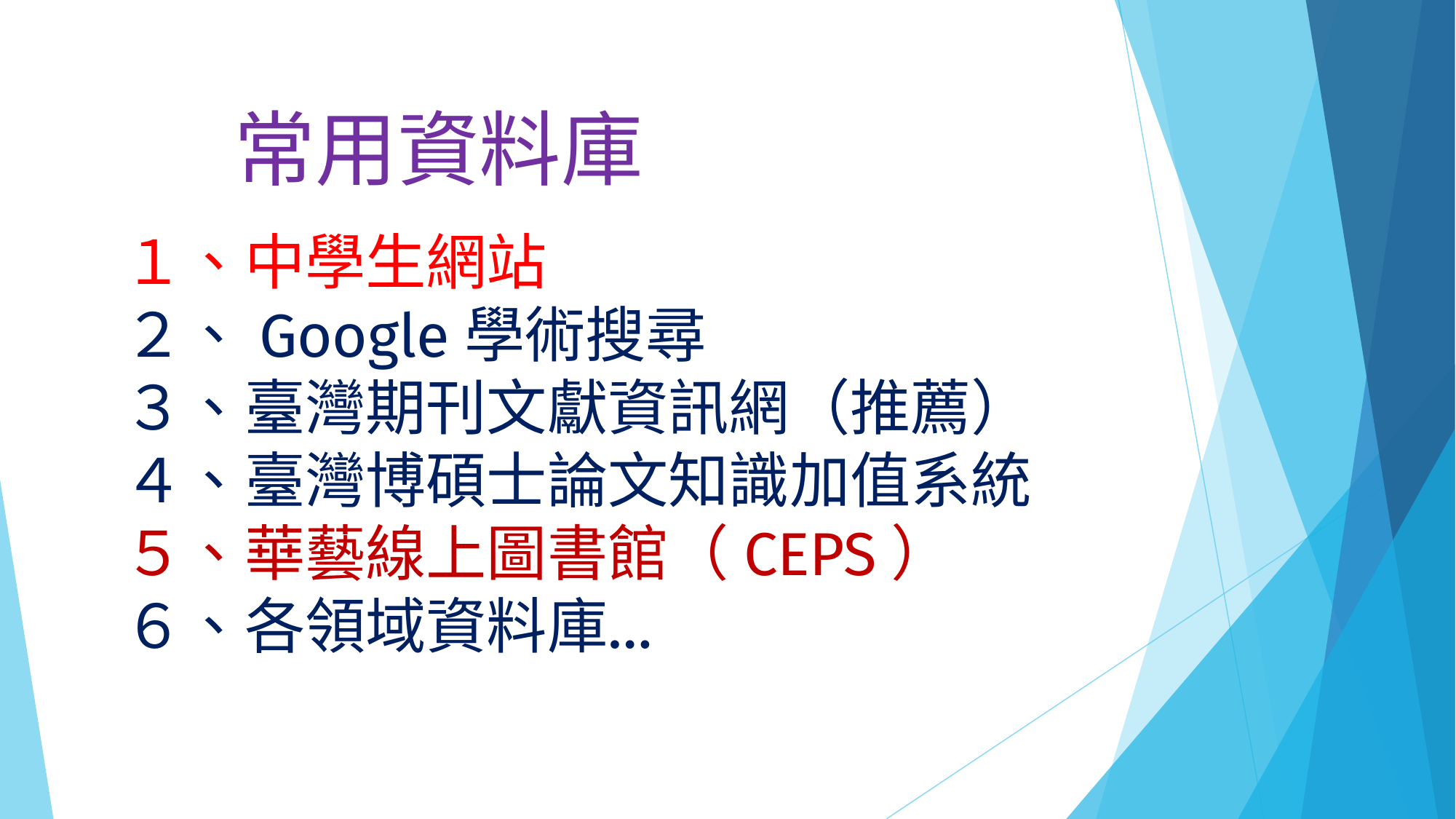

常用資料庫
１、中學生網站
２、Google學術搜尋
３、臺灣期刊文獻資訊網（推薦）
４、臺灣博碩士論文知識加值系統
５、華藝線上圖書館（CEPS）
６、各領域資料庫…